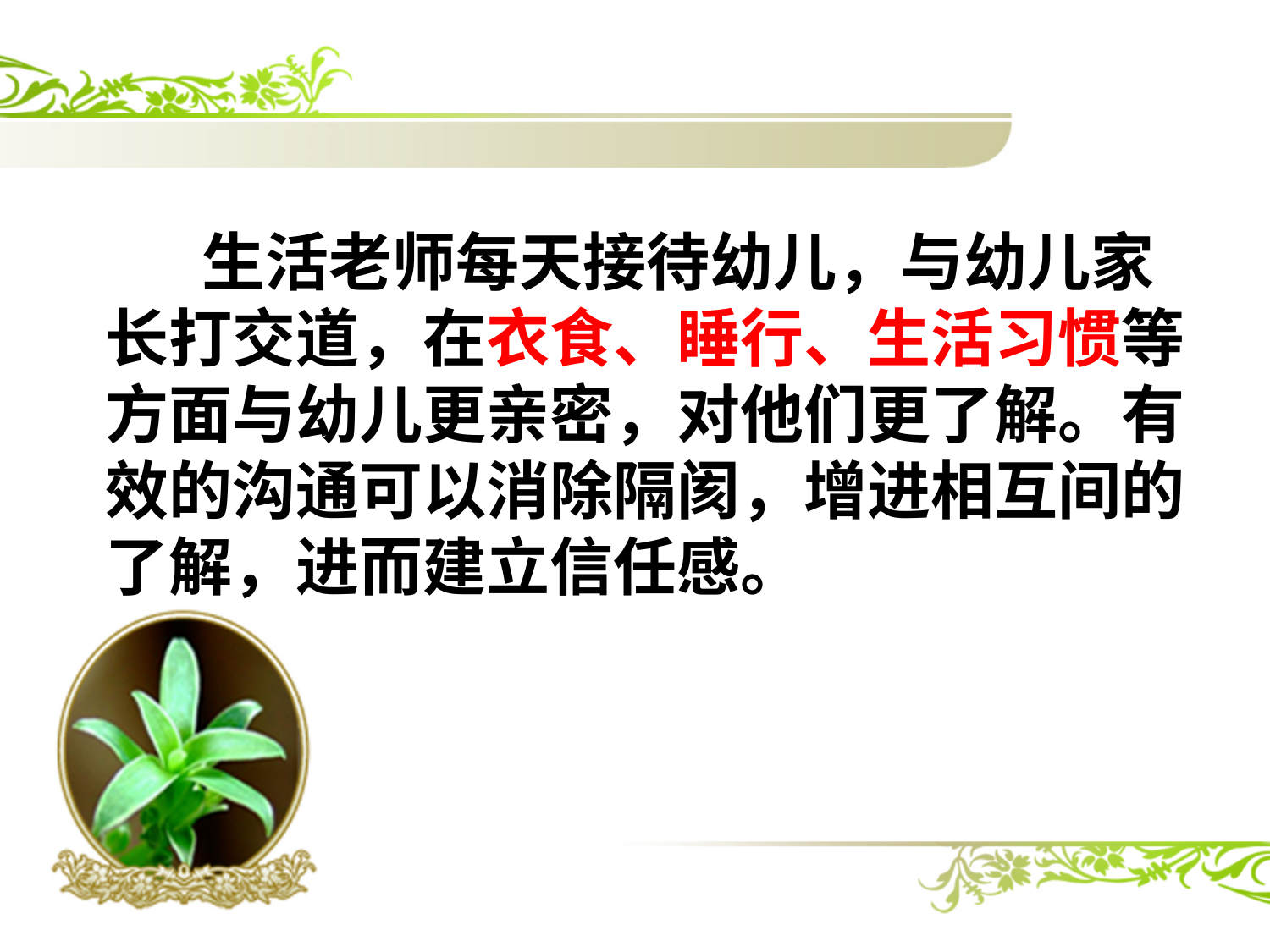

#
         生活老师每天接待幼儿，与幼儿家长打交道，在衣食、睡行、生活习惯等方面与幼儿更亲密，对他们更了解。有效的沟通可以消除隔阂，增进相互间的了解，进而建立信任感。